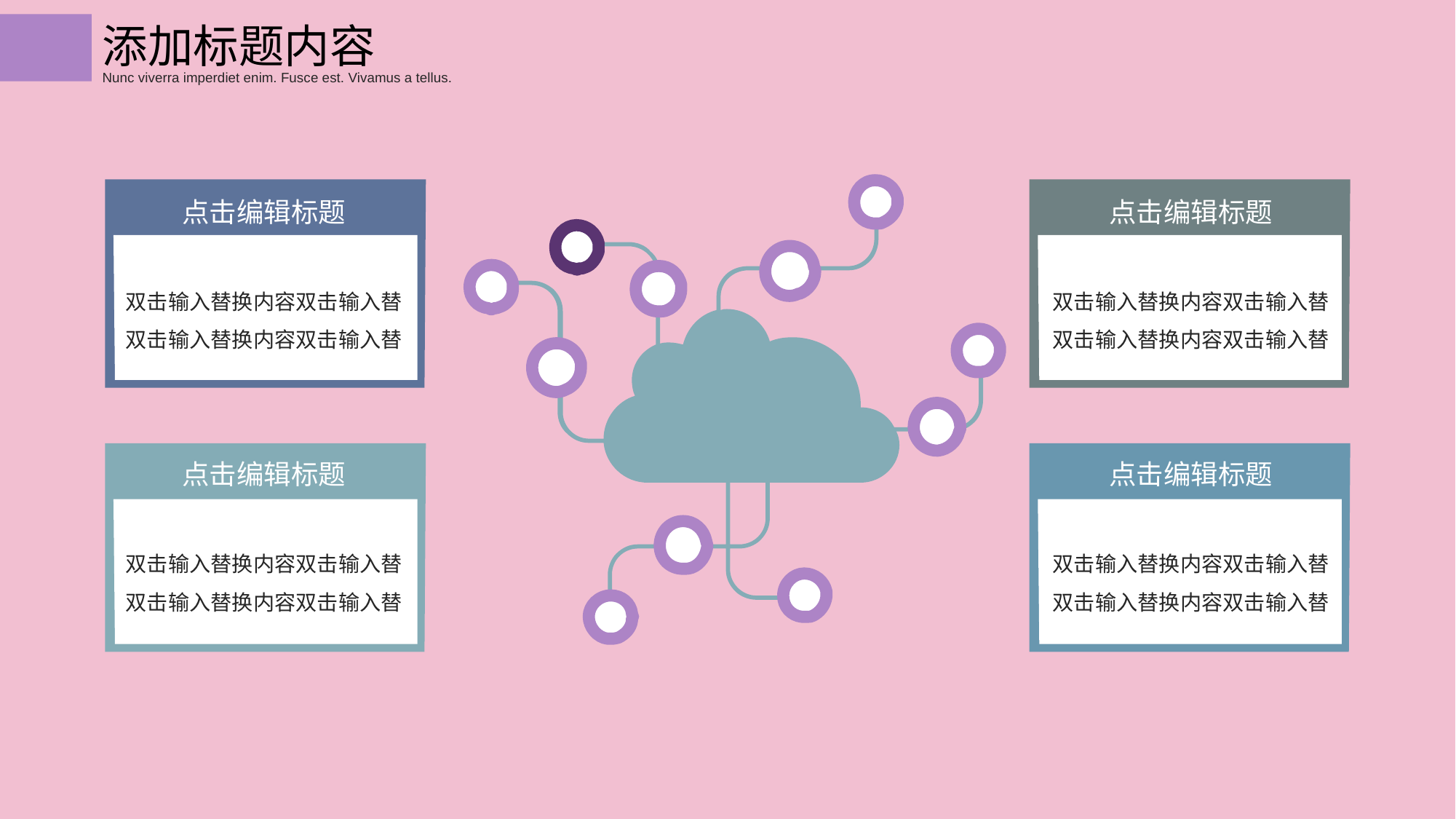

添加标题内容

Nunc viverra imperdiet enim. Fusce est. Vivamus a tellus.

点击编辑标题
点击编辑标题

双击输入替换内容双击输入替
双击输入替换内容双击输入替
双击输入替换内容双击输入替
双击输入替换内容双击输入替

点击编辑标题
点击编辑标题

双击输入替换内容双击输入替
双击输入替换内容双击输入替
双击输入替换内容双击输入替
双击输入替换内容双击输入替